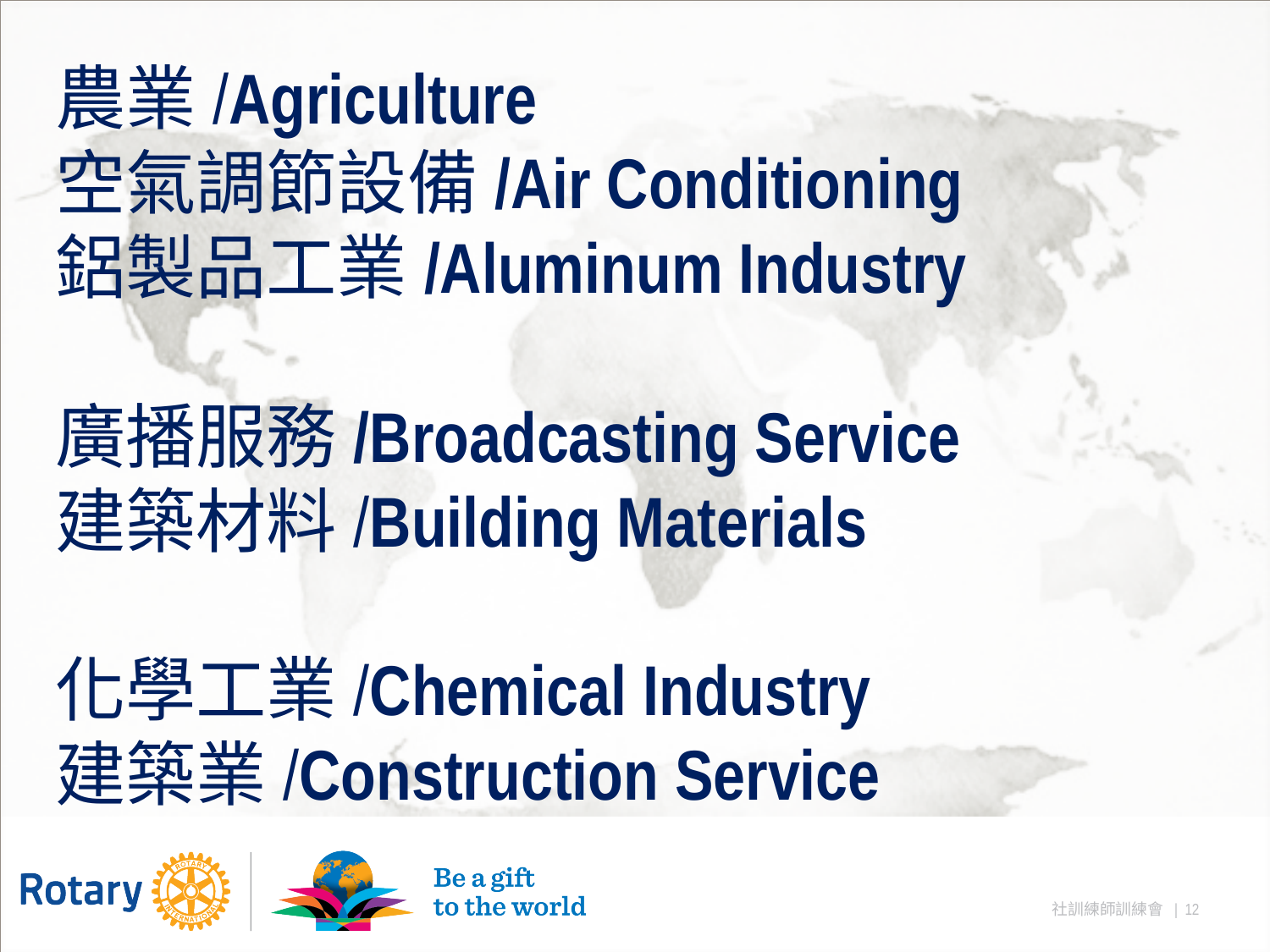

# 農業/Agriculture 空氣調節設備/Air Conditioning 鋁製品工業/Aluminum Industry 廣播服務/Broadcasting Service 建築材料/Building Materials 化學工業/Chemical Industry 建築業/Construction Service